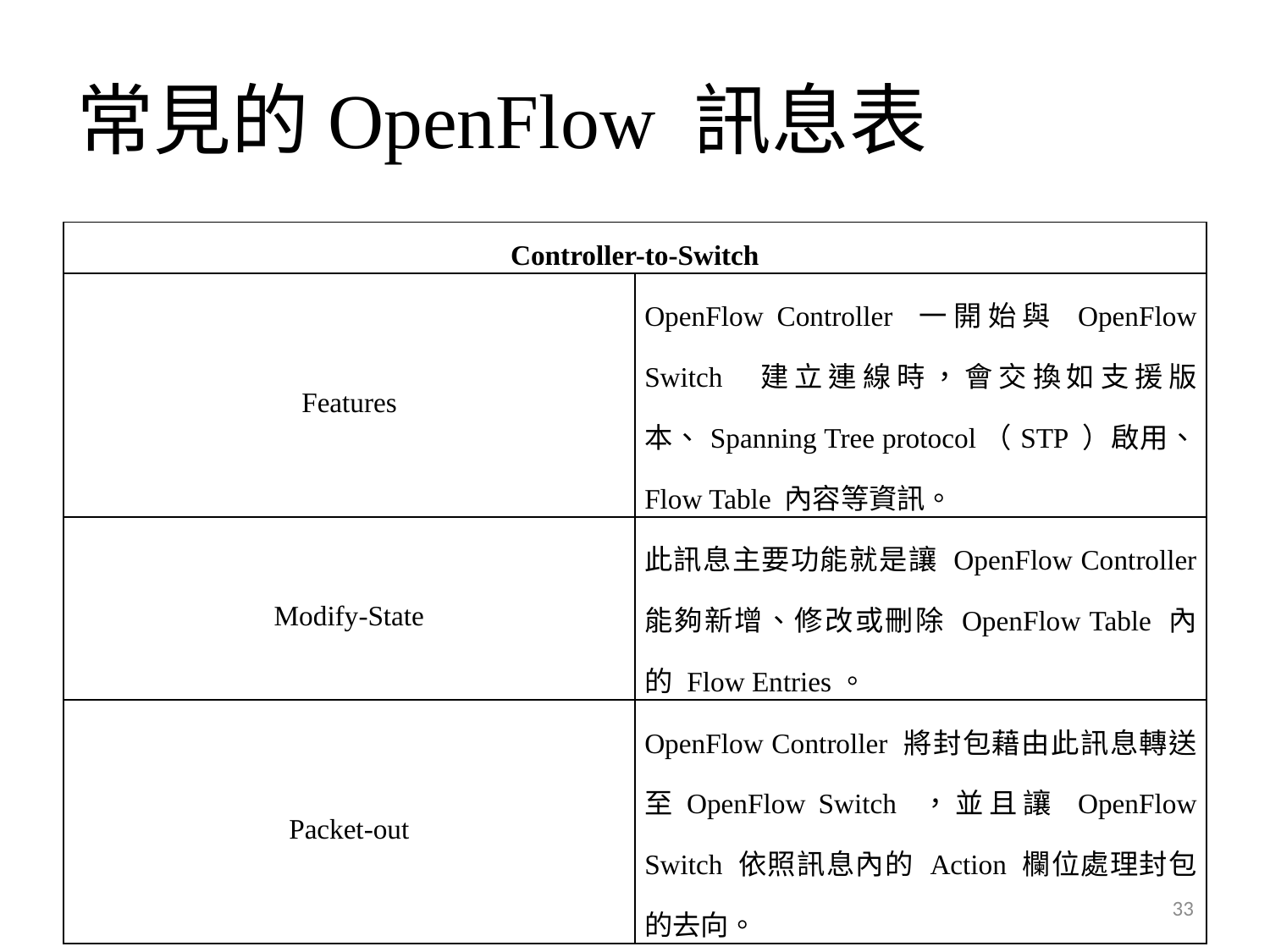

# 常見的OpenFlow 訊息表
| Controller-to-Switch |  |
| --- | --- |
| Features | OpenFlow Controller 一開始與 OpenFlow Switch 建立連線時，會交換如支援版本、Spanning Tree protocol（STP ）啟用、 Flow Table 內容等資訊。 |
| Modify-State | 此訊息主要功能就是讓 OpenFlow Controller 能夠新增、修改或刪除 OpenFlow Table 內的 Flow Entries。 |
| Packet-out | OpenFlow Controller 將封包藉由此訊息轉送至OpenFlow Switch ，並且讓 OpenFlow Switch 依照訊息內的 Action 欄位處理封包的去向。 |
33